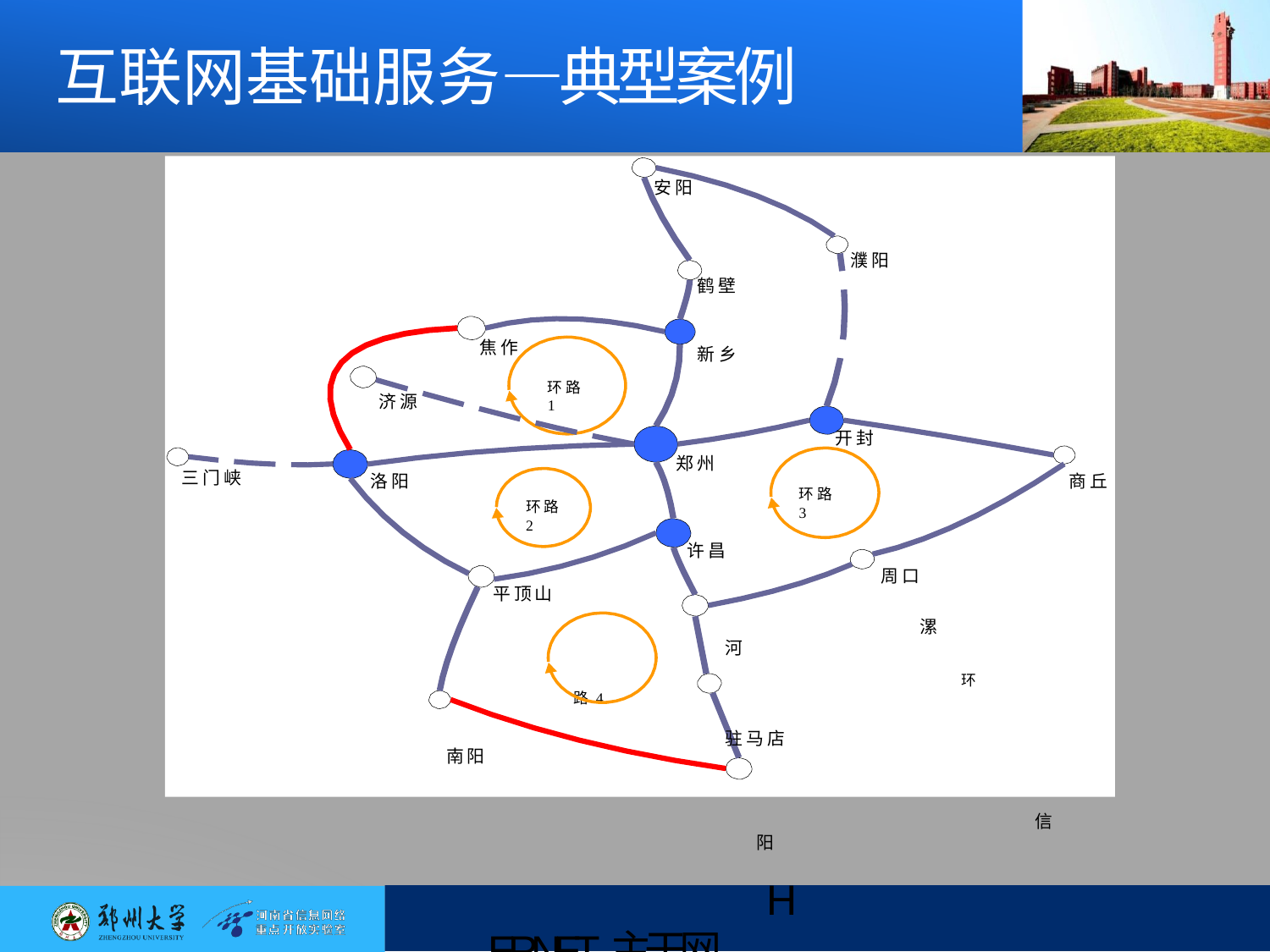

# 互联网基础服务—典型案例

安阳

濮阳 鹤壁

焦作

新乡

环路1

济源

开封

郑州

三门峡

洛阳
商丘

环路3
环路2

许昌
周口 平顶山

漯河

环路4

驻马店 南阳

信阳

HERNET主干网